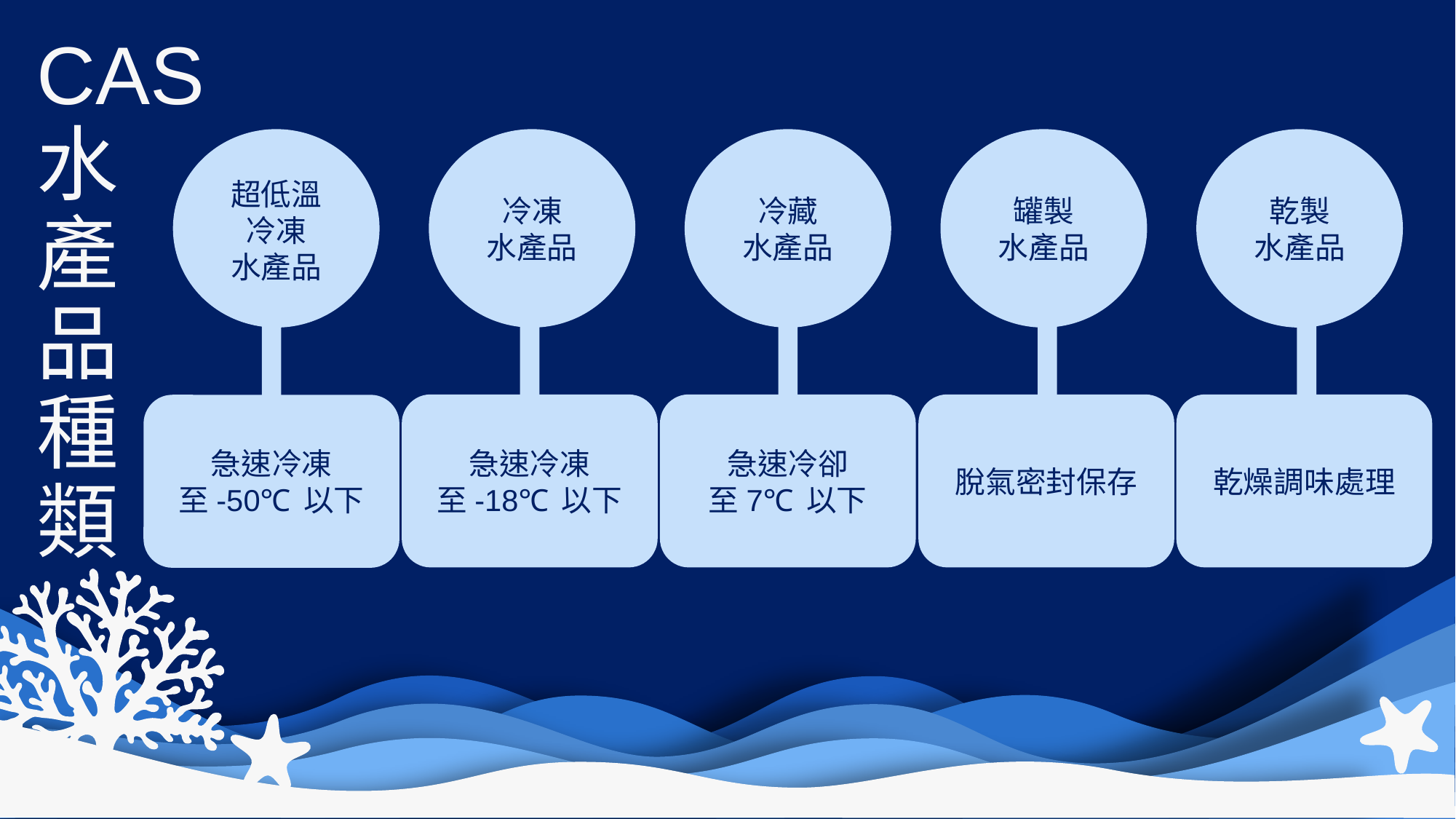

CAS
水
產
品
種
類

冷藏
水產品

罐製
水產品

乾製
水產品

冷凍
水產品

超低溫
冷凍
水產品

急速冷凍
至-18℃以下

急速冷卻
至7℃以下

脫氣密封保存

乾燥調味處理

急速冷凍
至-50℃以下